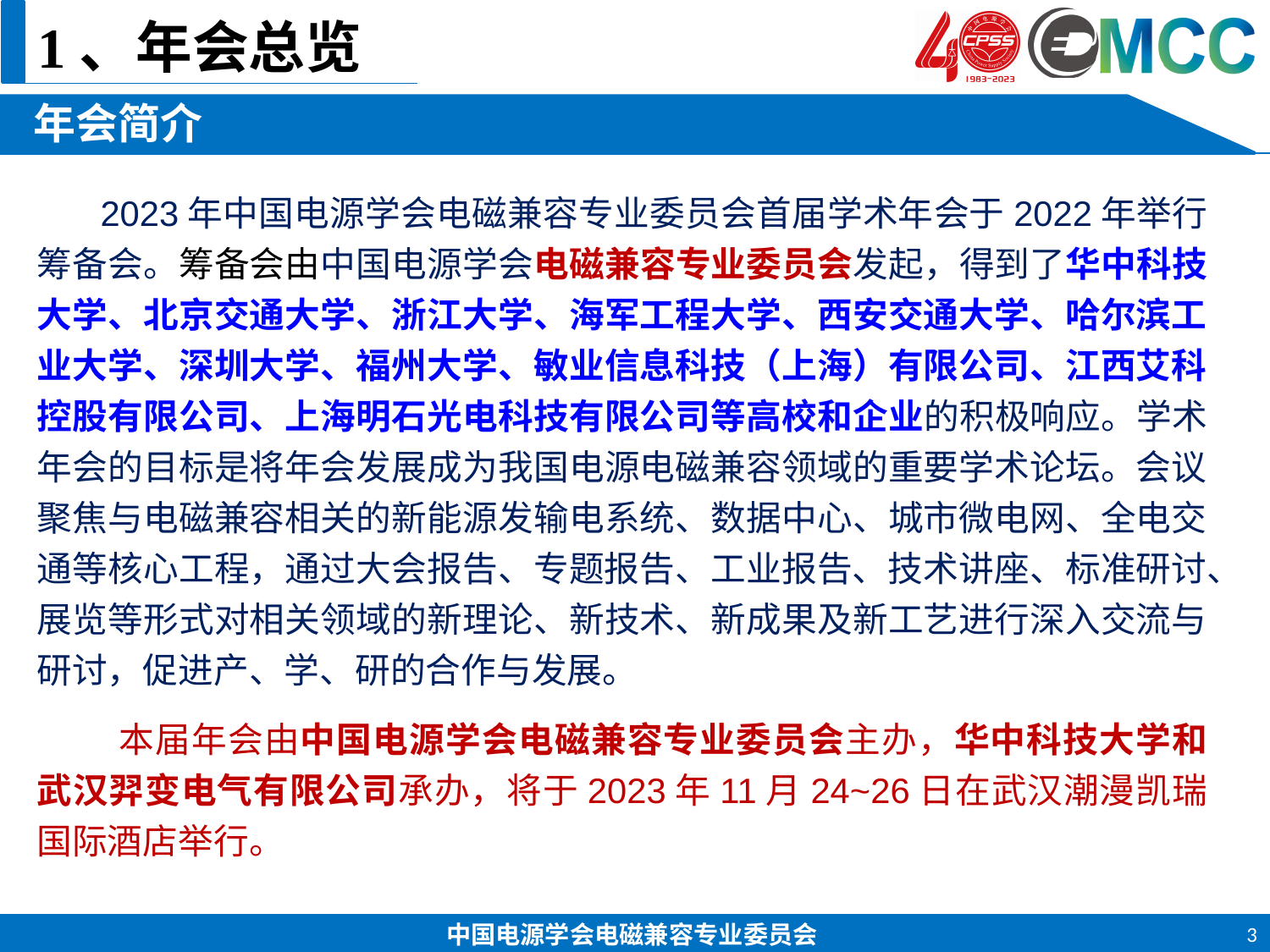

1、年会总览
年会简介
2023年中国电源学会电磁兼容专业委员会首届学术年会于2022年举行筹备会。筹备会由中国电源学会电磁兼容专业委员会发起，得到了华中科技大学、北京交通大学、浙江大学、海军工程大学、西安交通大学、哈尔滨工业大学、深圳大学、福州大学、敏业信息科技（上海）有限公司、江西艾科控股有限公司、上海明石光电科技有限公司等高校和企业的积极响应。学术年会的目标是将年会发展成为我国电源电磁兼容领域的重要学术论坛。会议聚焦与电磁兼容相关的新能源发输电系统、数据中心、城市微电网、全电交通等核心工程，通过大会报告、专题报告、工业报告、技术讲座、标准研讨、展览等形式对相关领域的新理论、新技术、新成果及新工艺进行深入交流与研讨，促进产、学、研的合作与发展。
 本届年会由中国电源学会电磁兼容专业委员会主办，华中科技大学和武汉羿变电气有限公司承办，将于2023年11月24~26日在武汉潮漫凯瑞国际酒店举行。
3